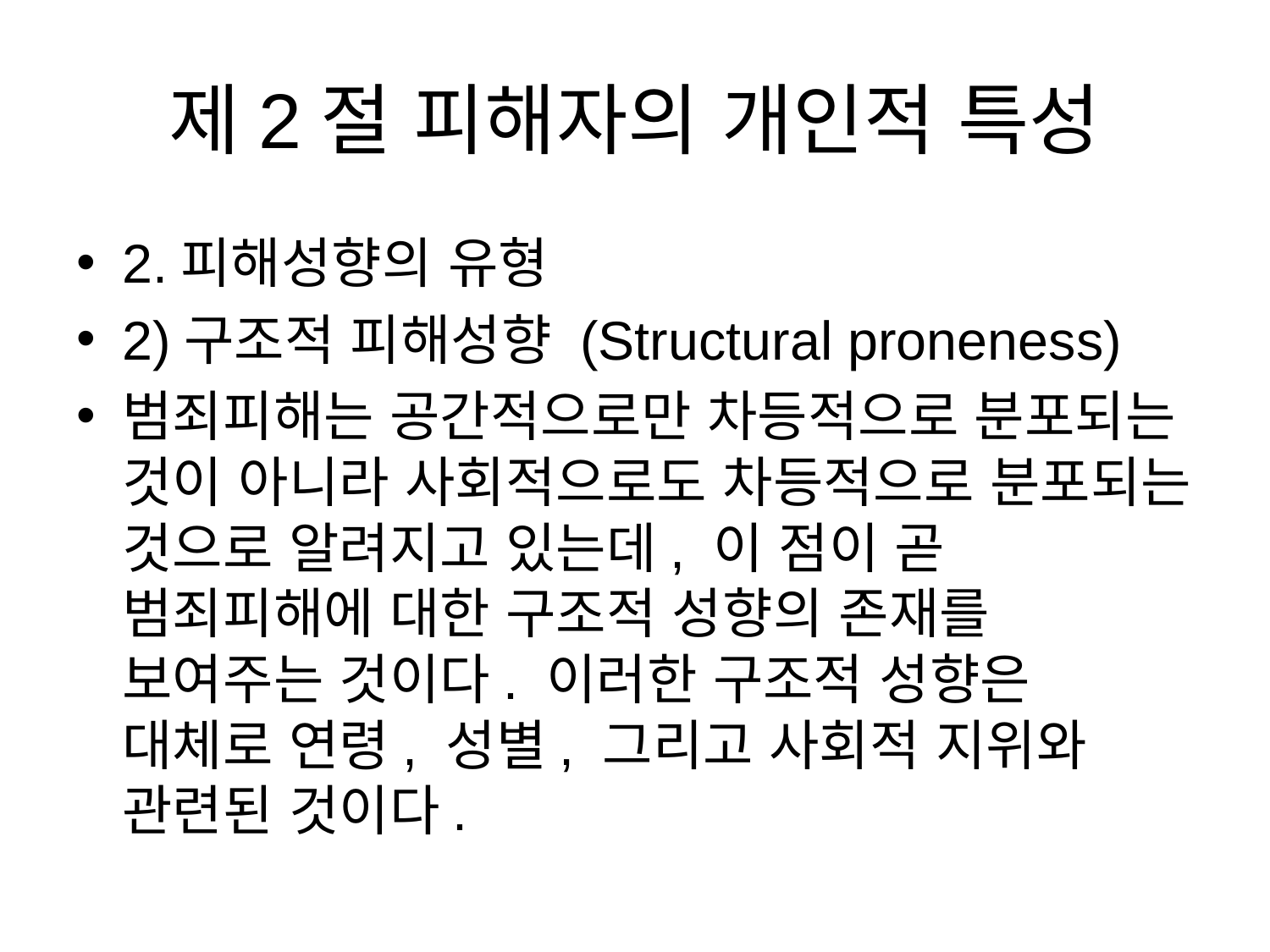

# 제2절 피해자의 개인적 특성
2.피해성향의 유형
2)구조적 피해성향 (Structural proneness)
범죄피해는 공간적으로만 차등적으로 분포되는 것이 아니라 사회적으로도 차등적으로 분포되는 것으로 알려지고 있는데, 이 점이 곧 범죄피해에 대한 구조적 성향의 존재를 보여주는 것이다. 이러한 구조적 성향은 대체로 연령, 성별, 그리고 사회적 지위와 관련된 것이다.